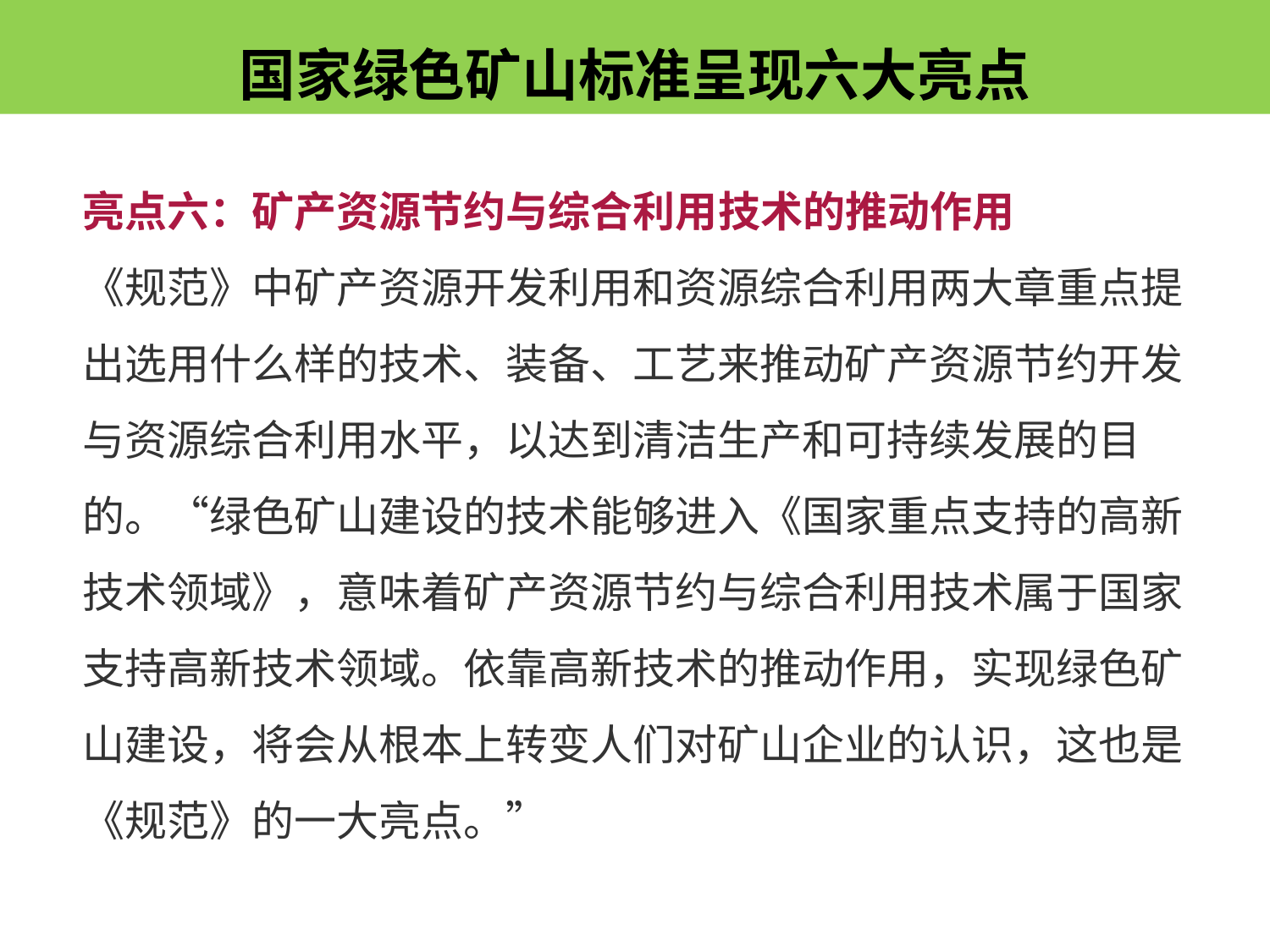

国家绿色矿山标准呈现六大亮点
亮点六：矿产资源节约与综合利用技术的推动作用
《规范》中矿产资源开发利用和资源综合利用两大章重点提出选用什么样的技术、装备、工艺来推动矿产资源节约开发与资源综合利用水平，以达到清洁生产和可持续发展的目的。“绿色矿山建设的技术能够进入《国家重点支持的高新技术领域》，意味着矿产资源节约与综合利用技术属于国家支持高新技术领域。依靠高新技术的推动作用，实现绿色矿山建设，将会从根本上转变人们对矿山企业的认识，这也是《规范》的一大亮点。”